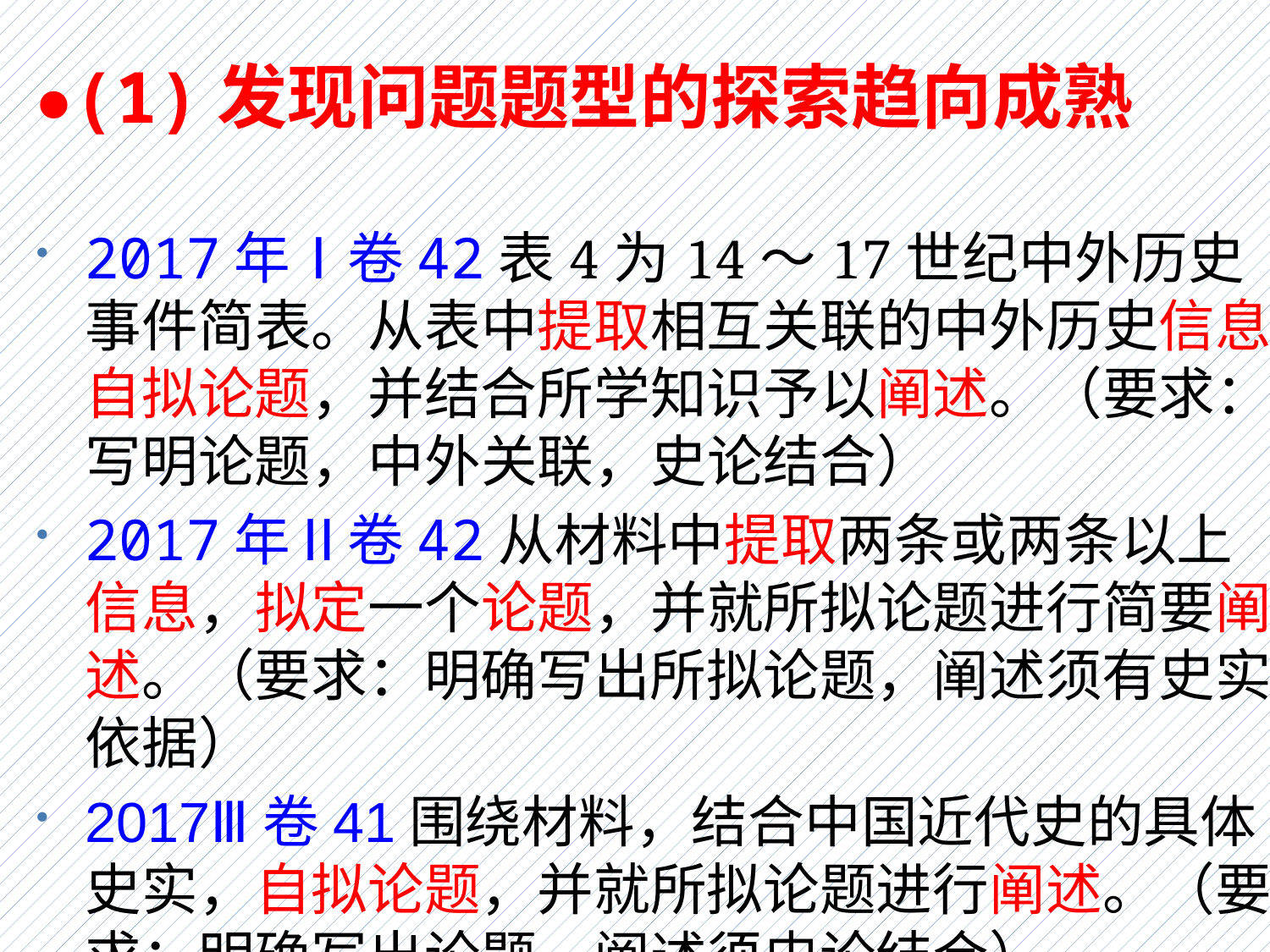

●(1)发现问题题型的探索趋向成熟
2017年Ⅰ卷42表4为14～17世纪中外历史事件简表。从表中提取相互关联的中外历史信息，自拟论题，并结合所学知识予以阐述。（要求：写明论题，中外关联，史论结合）
2017年Ⅱ卷42从材料中提取两条或两条以上信息，拟定一个论题，并就所拟论题进行简要阐述。（要求：明确写出所拟论题，阐述须有史实依据）
2017Ⅲ卷41围绕材料，结合中国近代史的具体史实，自拟论题，并就所拟论题进行阐述。（要求：明确写出论题，阐述须史论结合）